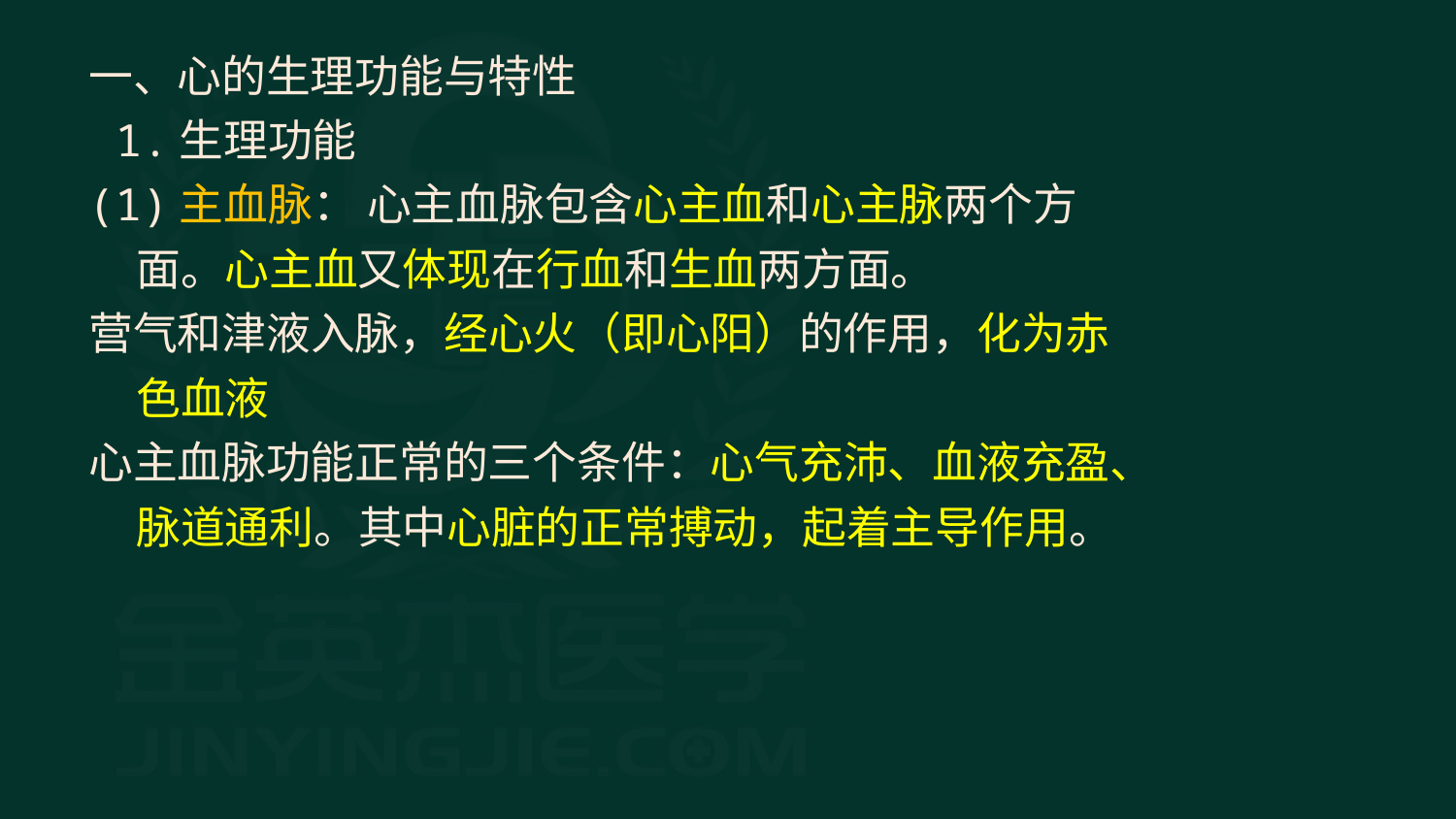

一、心的生理功能与特性
 1.生理功能
(1)主血脉： 心主血脉包含心主血和心主脉两个方面。心主血又体现在行血和生血两方面。
营气和津液入脉，经心火（即心阳）的作用，化为赤色血液
心主血脉功能正常的三个条件：心气充沛、血液充盈、脉道通利。其中心脏的正常搏动，起着主导作用。